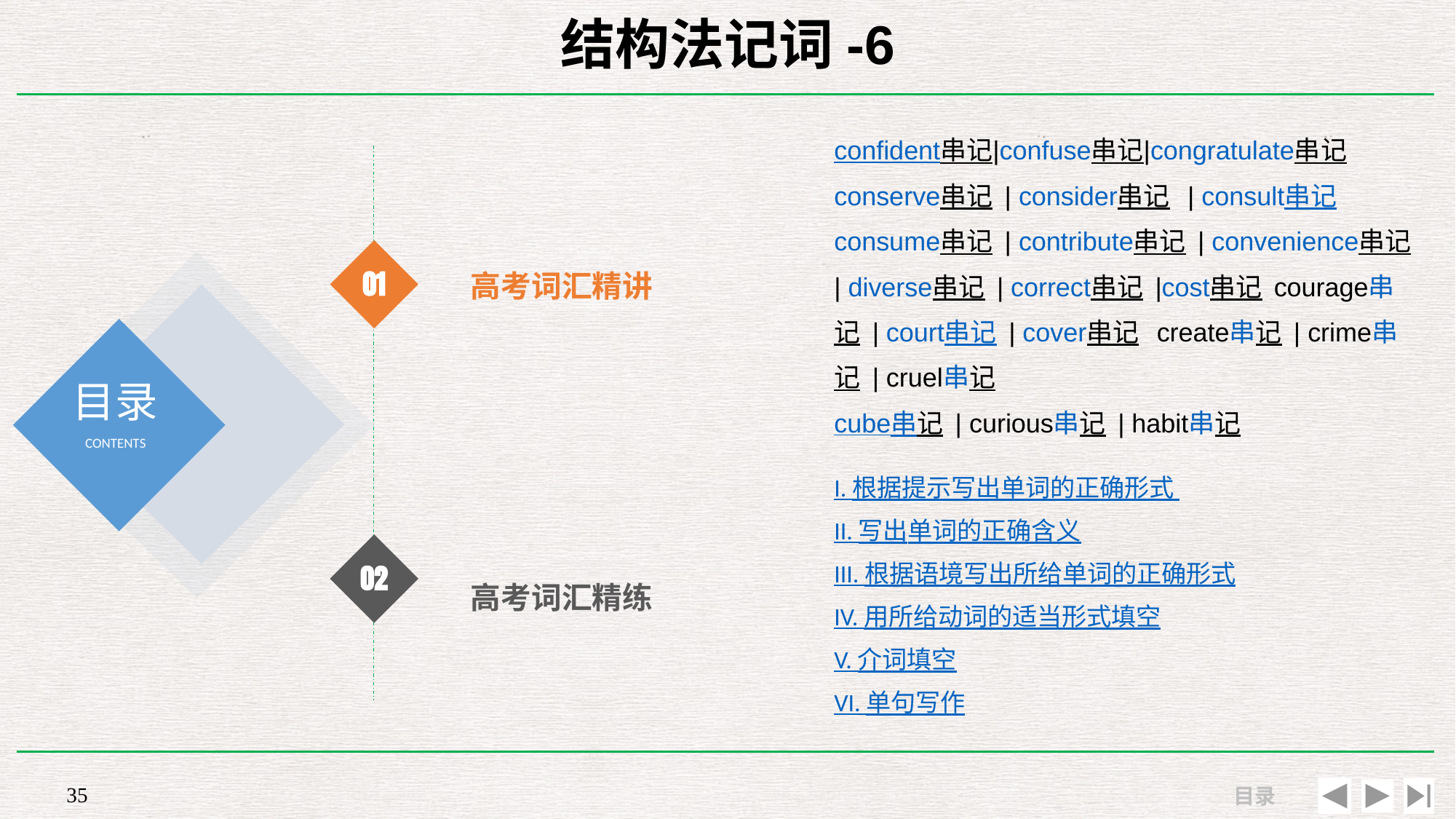

# 结构法记词-6
高考词汇精讲
confident串记|confuse串记|congratulate串记  conserve串记 | consider串记  | consult串记  consume串记 | contribute串记 | convenience串记 | diverse串记 | correct串记 |cost串记 courage串记 | court串记 | cover串记  create串记 | crime串记 | cruel串记
cube串记 | curious串记 | habit串记
01

I. 根据提示写出单词的正确形式
II. 写出单词的正确含义
III. 根据语境写出所给单词的正确形式
IV. 用所给动词的适当形式填空
V. 介词填空
VI. 单句写作
高考词汇精练
02